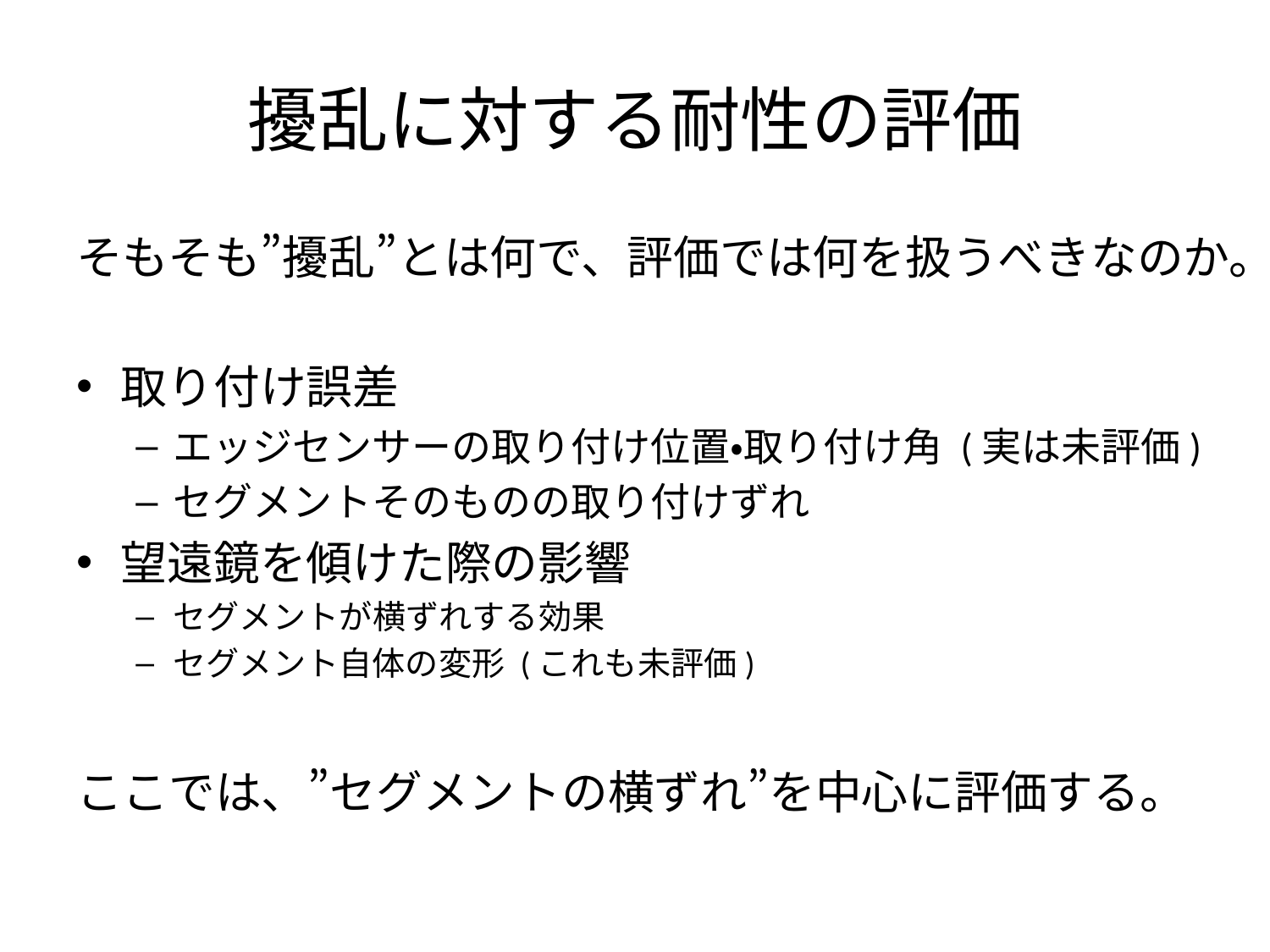

# 擾乱に対する耐性の評価
そもそも”擾乱”とは何で、評価では何を扱うべきなのか。

取り付け誤差
エッジセンサーの取り付け位置・取り付け角 (実は未評価)
セグメントそのものの取り付けずれ
望遠鏡を傾けた際の影響
セグメントが横ずれする効果
セグメント自体の変形 (これも未評価)

ここでは、”セグメントの横ずれ”を中心に評価する。